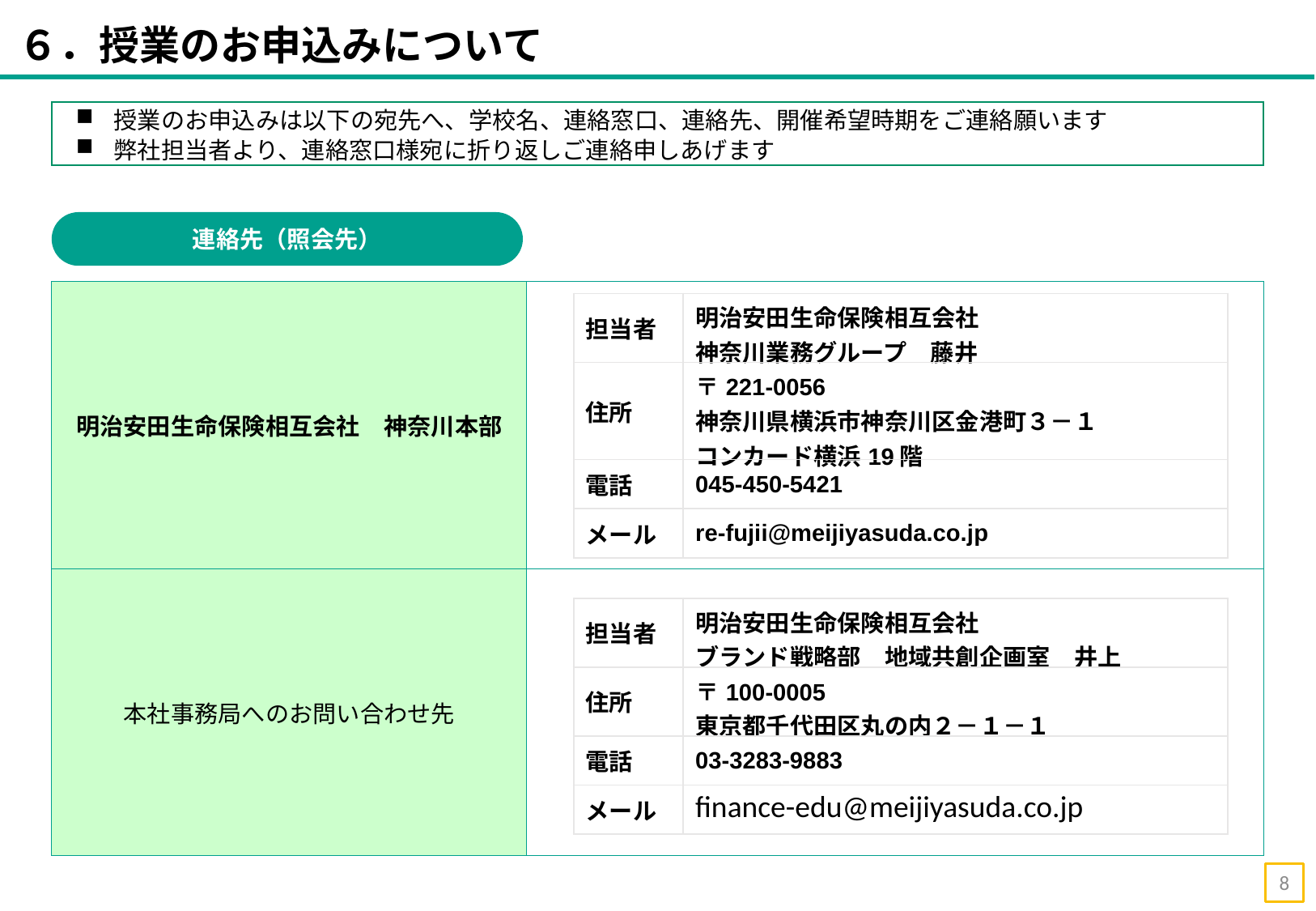

６．授業のお申込みについて
授業のお申込みは以下の宛先へ、学校名、連絡窓口、連絡先、開催希望時期をご連絡願います
弊社担当者より、連絡窓口様宛に折り返しご連絡申しあげます
連絡先（照会先）
| 明治安田生命保険相互会社　神奈川本部 |  |
| --- | --- |
| 本社事務局へのお問い合わせ先 |  |
| 担当者 | 明治安田生命保険相互会社 神奈川業務グループ　藤井 |
| --- | --- |
| 住所 | 〒221-0056 神奈川県横浜市神奈川区金港町３－１ コンカード横浜19階 |
| 電話 | 045-450-5421 |
| メール | re-fujii@meijiyasuda.co.jp |
| 担当者 | 明治安田生命保険相互会社 ブランド戦略部　地域共創企画室　井上 |
| --- | --- |
| 住所 | 〒100-0005 東京都千代田区丸の内２－１－１ |
| 電話 | 03-3283-9883 |
| メール | finance-edu@meijiyasuda.co.jp |
8